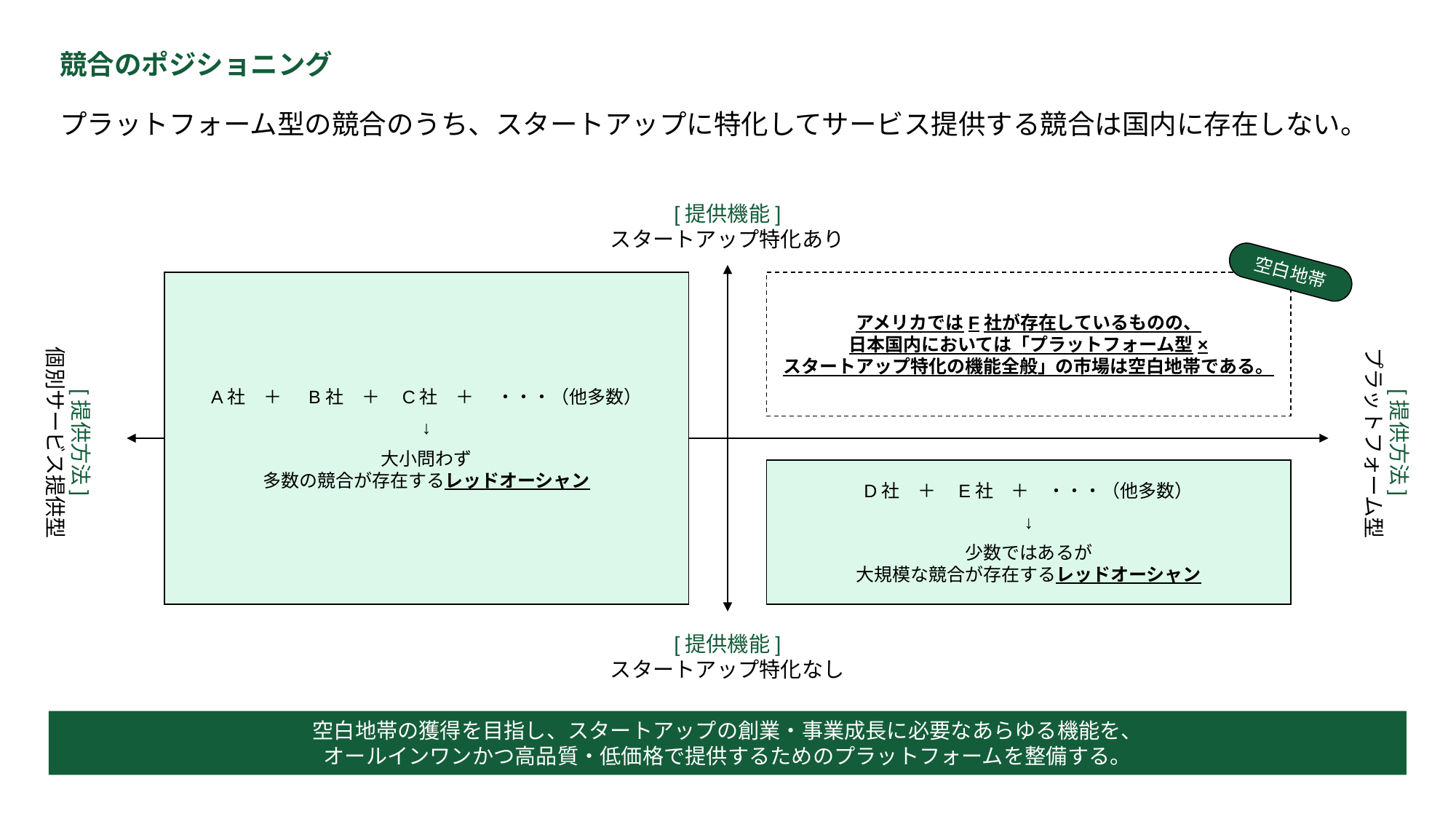

競合のポジショニング
プラットフォーム型の競合のうち、スタートアップに特化してサービス提供する競合は国内に存在しない。
[提供機能]
スタートアップ特化あり
空白地帯
A社　＋　 B社　＋　C社　＋ 　・・・（他多数）
↓
大小問わず
多数の競合が存在するレッドオーシャン
アメリカではF社が存在しているものの、
日本国内においては「プラットフォーム型×
スタートアップ特化の機能全般」の市場は空白地帯である。
[提供方法]
個別サービス提供型
[提供方法]
プラットフォーム型
D社　＋　E社　＋　・・・（他多数）
↓
少数ではあるが
大規模な競合が存在するレッドオーシャン
[提供機能]
スタートアップ特化なし
空白地帯の獲得を目指し、スタートアップの創業・事業成長に必要なあらゆる機能を、
オールインワンかつ高品質・低価格で提供するためのプラットフォームを整備する。